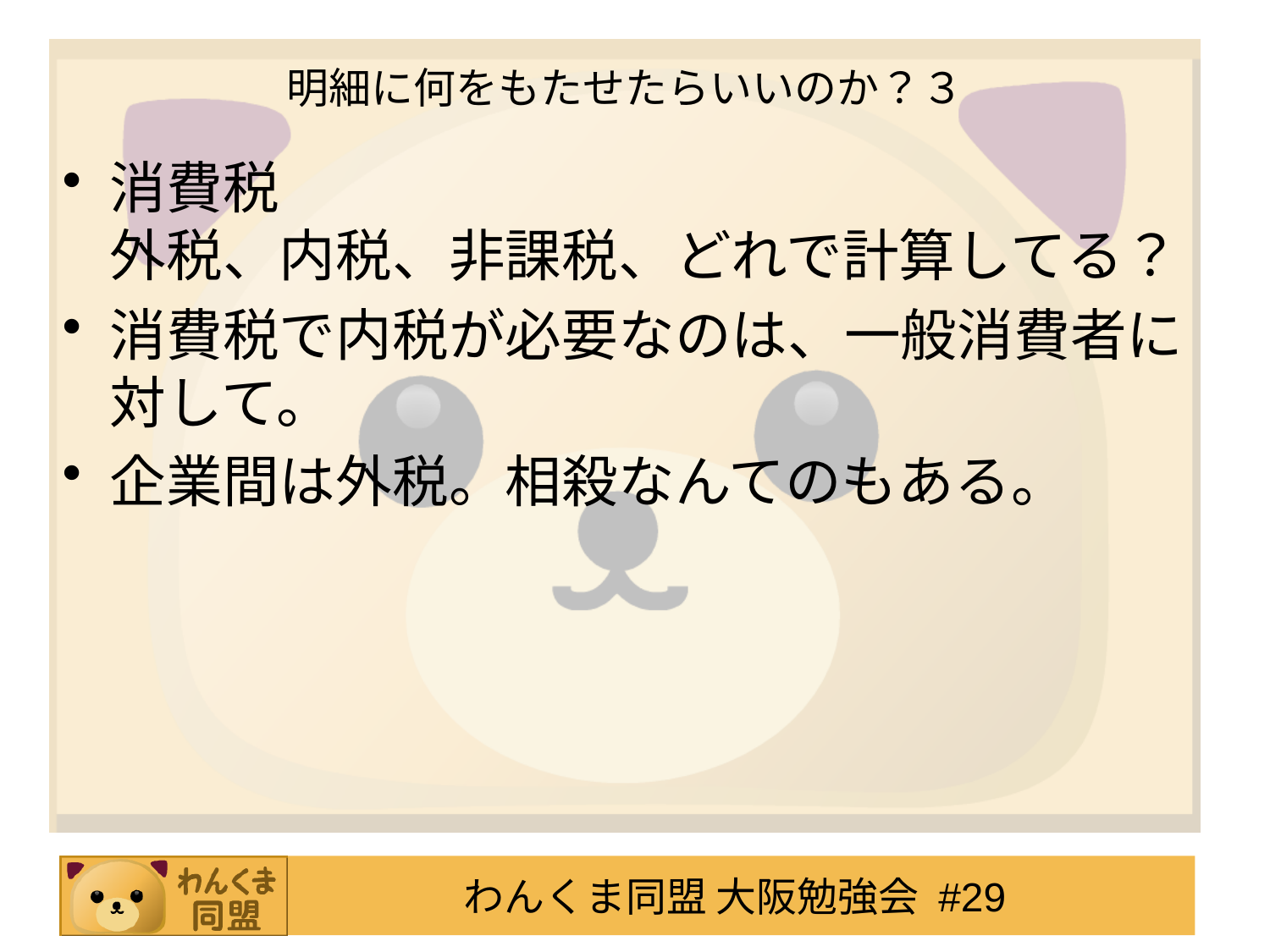

# 明細に何をもたせたらいいのか？３
消費税
外税、内税、非課税、どれで計算してる？
消費税で内税が必要なのは、一般消費者に対して。
企業間は外税。相殺なんてのもある。